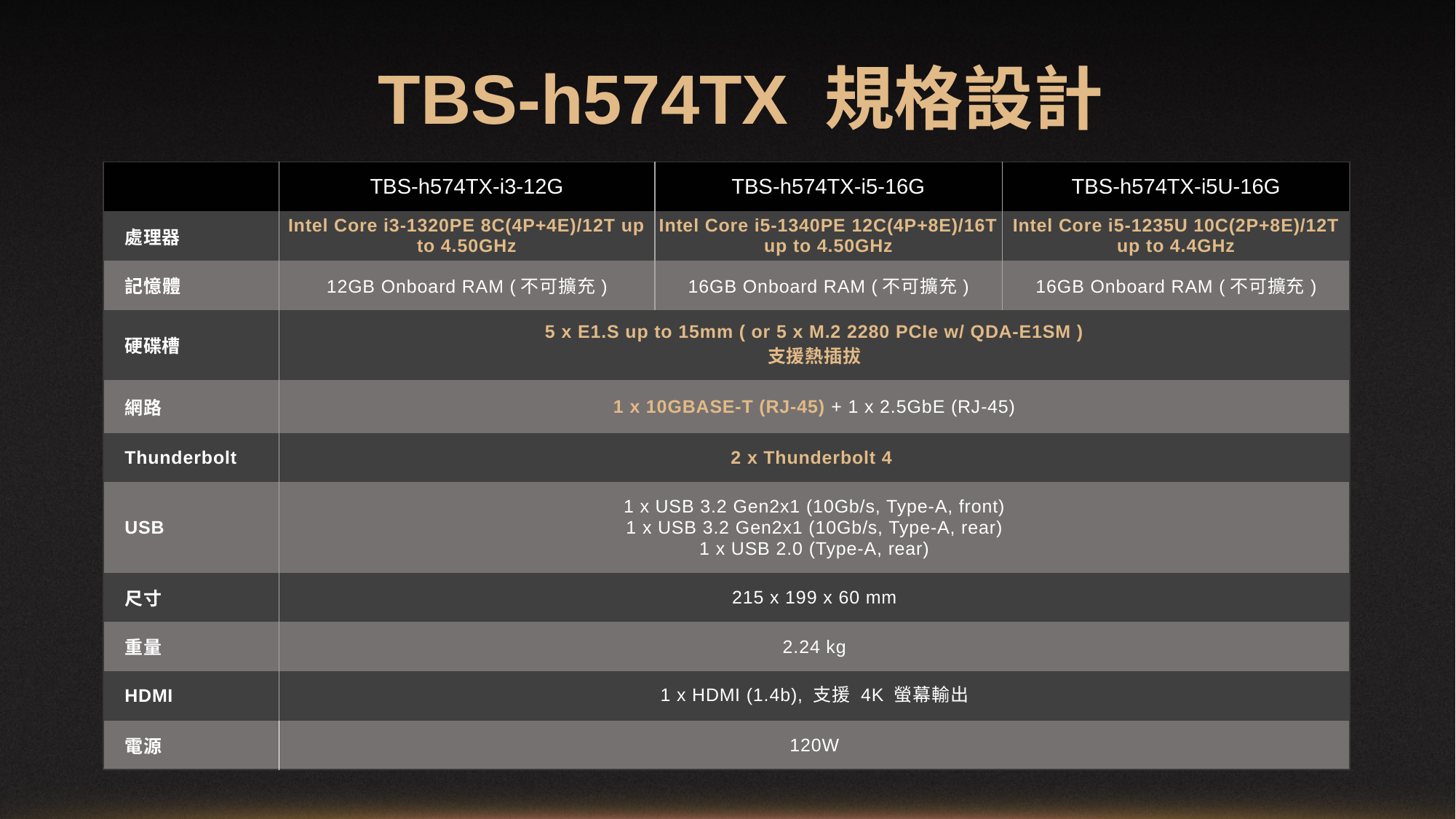

TBS-h574TX 規格設計
|  | TBS-h574TX-i3-12G | TBS-h574TX-i5-16G | TBS-h574TX-i5U-16G |
| --- | --- | --- | --- |
| 處理器 | Intel Core i3-1320PE 8C(4P+4E)/12T up to 4.50GHz | Intel Core i5-1340PE 12C(4P+8E)/16T up to 4.50GHz | Intel Core i5-1235U 10C(2P+8E)/12T up to 4.4GHz |
| 記憶體 | 12GB Onboard RAM (不可擴充) | 16GB Onboard RAM (不可擴充) | 16GB Onboard RAM (不可擴充) |
| 硬碟槽 | 5 x E1.S up to 15mm ( or 5 x M.2 2280 PCIe w/ QDA-E1SM ) 支援熱插拔 |  |  |
| 網路 | 1 x 10GBASE-T (RJ-45) + 1 x 2.5GbE (RJ-45) |  |  |
| Thunderbolt | 2 x Thunderbolt 4 |  |  |
| USB | 1 x USB 3.2 Gen2x1 (10Gb/s, Type-A, front) 1 x USB 3.2 Gen2x1 (10Gb/s, Type-A, rear) 1 x USB 2.0 (Type-A, rear) |  |  |
| 尺寸 | 215 x 199 x 60 mm |  |  |
| 重量 | 2.24 kg |  |  |
| HDMI | 1 x HDMI (1.4b), 支援 4K 螢幕輸出 |  |  |
| 電源 | 120W |  |  |